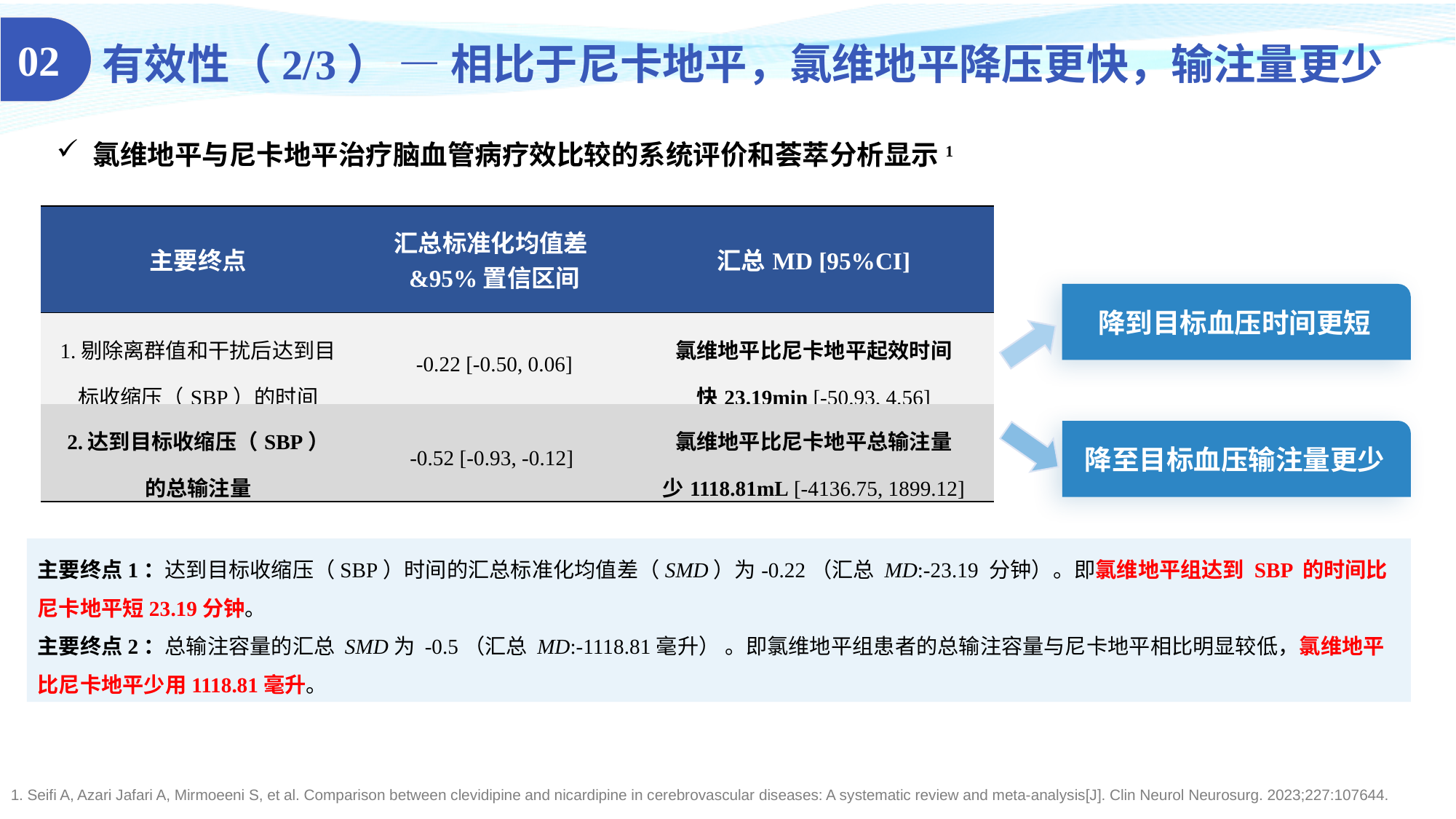

02
有效性（2/3） — 相比于尼卡地平，氯维地平降压更快，输注量更少
氯维地平与尼卡地平治疗脑血管病疗效比较的系统评价和荟萃分析显示1
| 主要终点 | 汇总标准化均值差&95%置信区间 | 汇总MD [95%CI] |
| --- | --- | --- |
| 1.剔除离群值和干扰后达到目标收缩压（SBP）的时间 | -0.22 [-0.50, 0.06] | 氯维地平比尼卡地平起效时间 快23.19min [-50.93, 4.56] |
| 2.达到目标收缩压（SBP） 的总输注量 | -0.52 [-0.93, -0.12] | 氯维地平比尼卡地平总输注量 少1118.81mL [-4136.75, 1899.12] |
降到目标血压时间更短

降至目标血压输注量更少

主要终点1：达到目标收缩压（SBP）时间的汇总标准化均值差（SMD）为-0.22（汇总 MD:-23.19 分钟）。即氯维地平组达到 SBP 的时间比尼卡地平短23.19分钟。
主要终点2：总输注容量的汇总 SMD为 -0.5（汇总 MD:-1118.81毫升） 。即氯维地平组患者的总输注容量与尼卡地平相比明显较低，氯维地平比尼卡地平少用1118.81毫升。
1. Seifi A, Azari Jafari A, Mirmoeeni S, et al. Comparison between clevidipine and nicardipine in cerebrovascular diseases: A systematic review and meta-analysis[J]. Clin Neurol Neurosurg. 2023;227:107644.